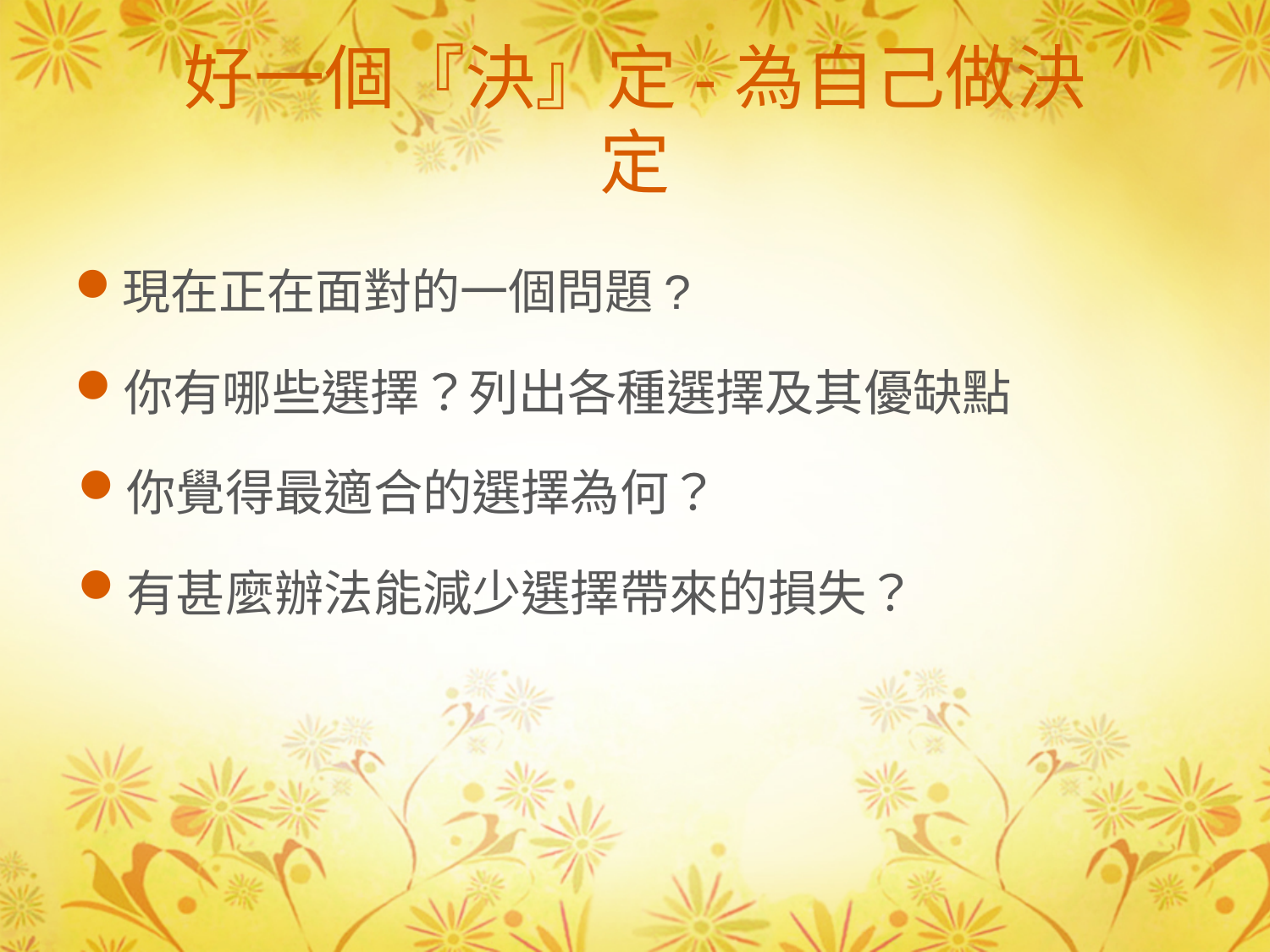

# 好一個『決』定-為自己做決定
現在正在面對的一個問題?
你有哪些選擇？列出各種選擇及其優缺點
你覺得最適合的選擇為何？

有甚麼辦法能減少選擇帶來的損失？